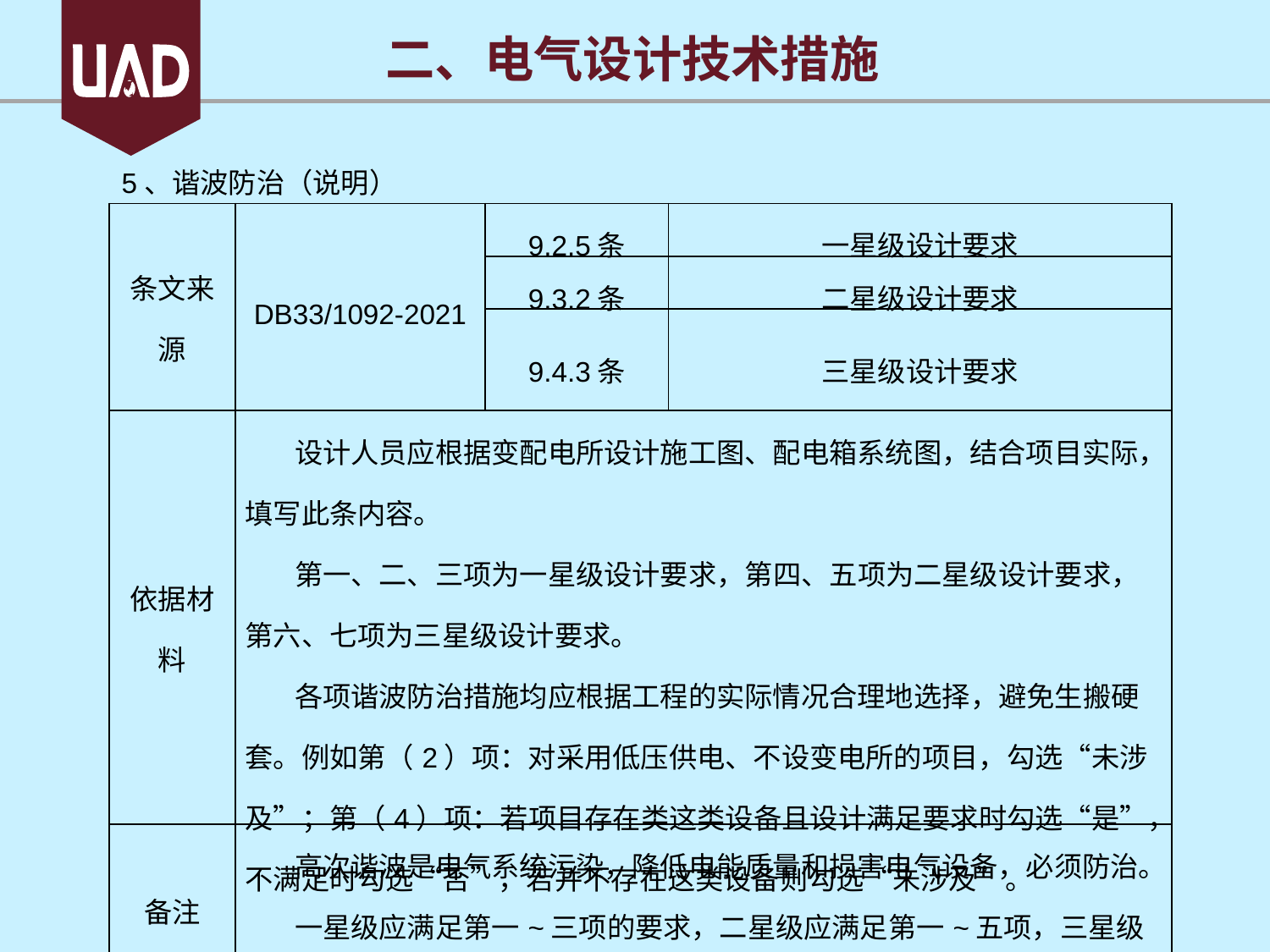

二、电气设计技术措施
5、谐波防治（说明）
| 条文来源 | DB33/1092-2021 | 9.2.5条 | 一星级设计要求 |
| --- | --- | --- | --- |
|  |  | 9.3.2条 | 二星级设计要求 |
|  |  | 9.4.3条 | 三星级设计要求 |
| 依据材料 | 设计人员应根据变配电所设计施工图、配电箱系统图，结合项目实际，填写此条内容。 第一、二、三项为一星级设计要求，第四、五项为二星级设计要求，第六、七项为三星级设计要求。 各项谐波防治措施均应根据工程的实际情况合理地选择，避免生搬硬套。例如第（2）项：对采用低压供电、不设变电所的项目，勾选“未涉及”；第（4）项：若项目存在类这类设备且设计满足要求时勾选“是”，不满足时勾选“否”，若并不存在这类设备则勾选“未涉及”。 |  |  |
| 备注 | 高次谐波是电气系统污染，降低电能质量和损害电气设备，必须防治。 一星级应满足第一~三项的要求，二星级应满足第一~五项，三星级应满足第一~七项，若采取了其他的措施则做简要的说明。 |  |  |